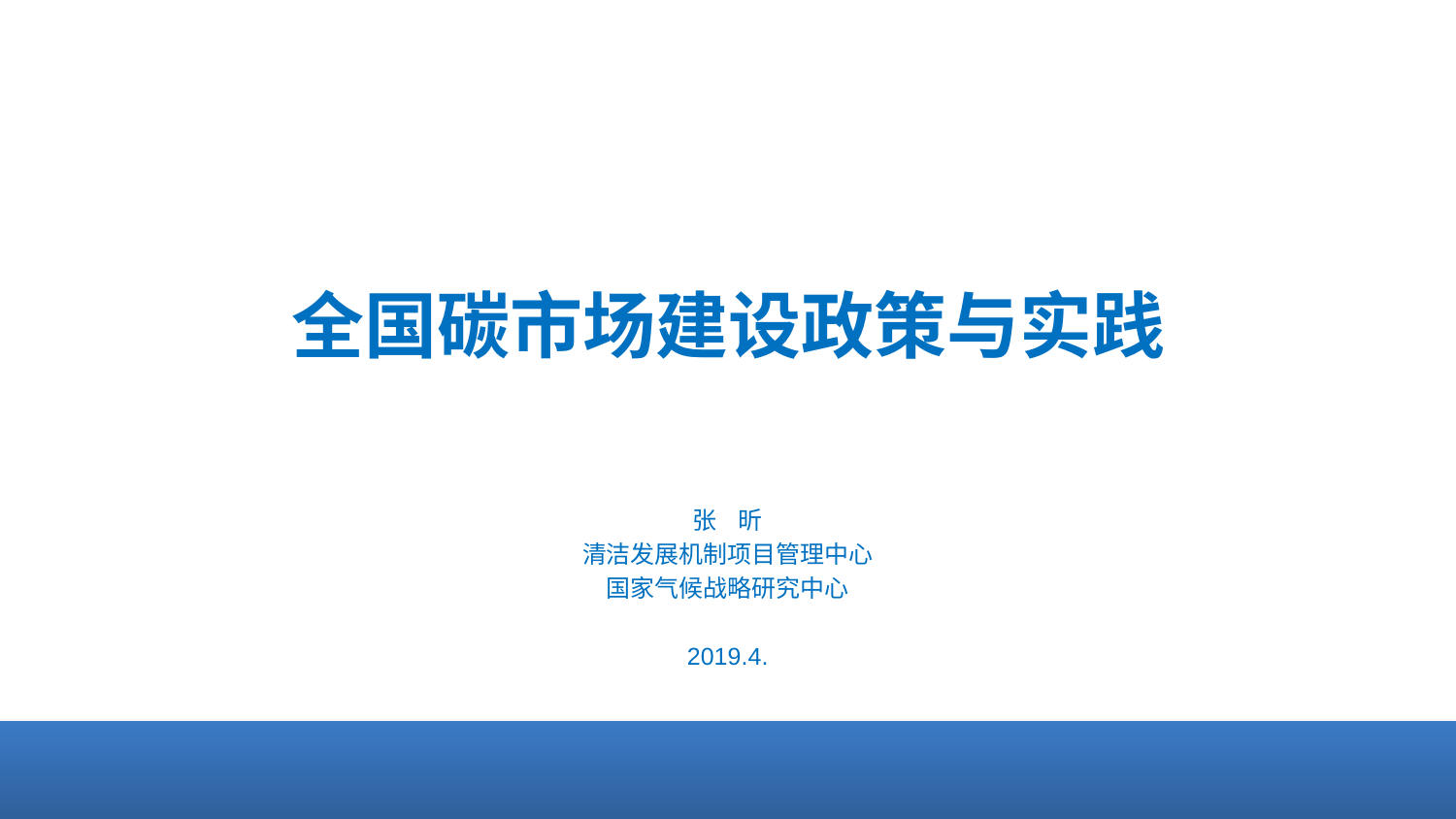

# 全国碳市场建设政策与实践

张    昕
清洁发展机制项目管理中心
国家气候战略研究中心

2019.4.